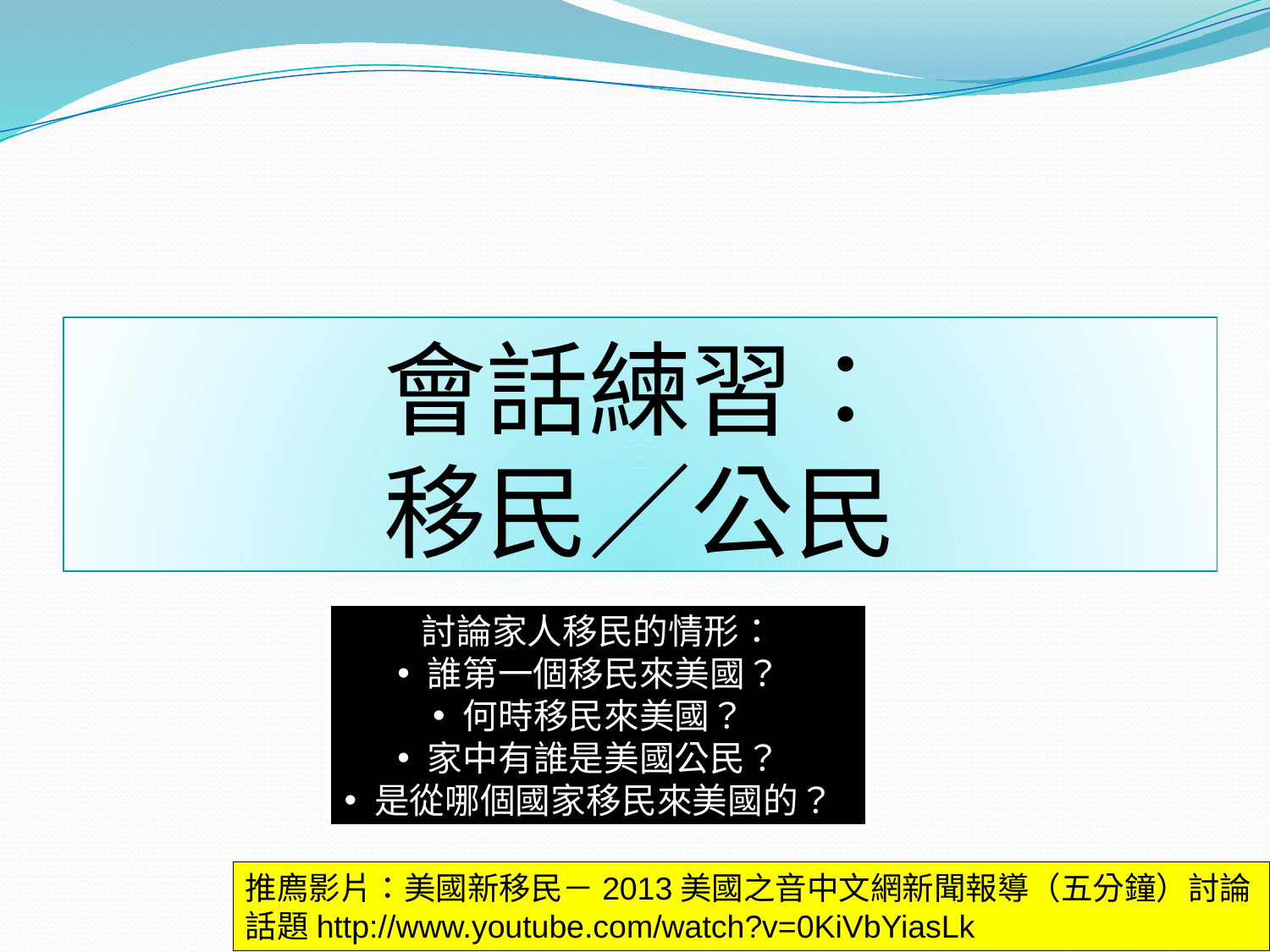

# 會話練習： 移民／公民
討論家人移民的情形：
誰第一個移民來美國？
何時移民來美國？
家中有誰是美國公民？
是從哪個國家移民來美國的？
推廌影片：美國新移民－2013美國之音中文網新聞報導（五分鐘）討論話題http://www.youtube.com/watch?v=0KiVbYiasLk